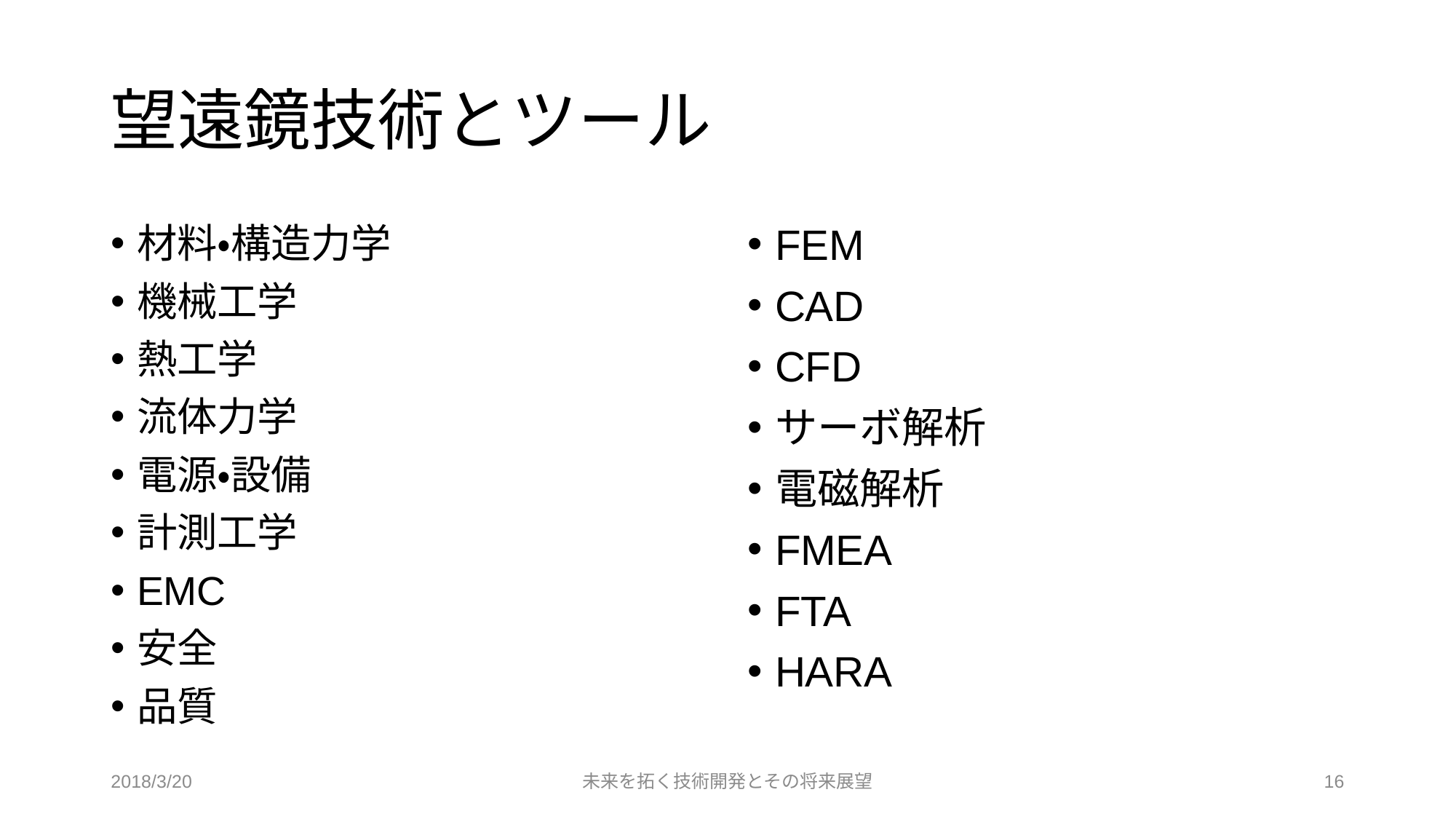

# 望遠鏡技術とツール
材料・構造力学
機械工学
熱工学
流体力学
電源・設備
計測工学
EMC
安全
品質
FEM
CAD
CFD
サーボ解析
電磁解析
FMEA
FTA
HARA

2018/3/20
未来を拓く技術開発とその将来展望
16